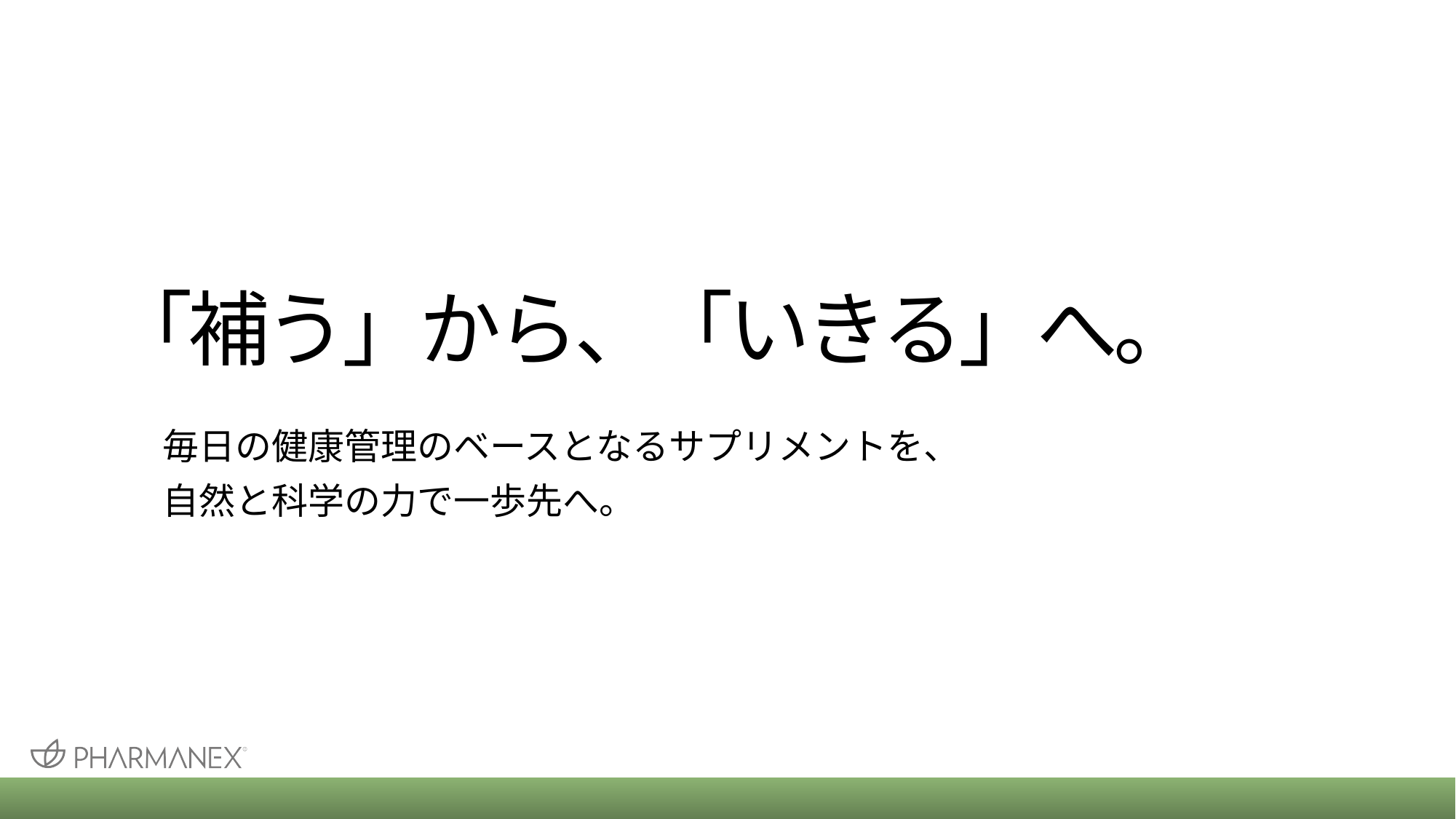

「補う」から、「いきる」へ。
毎日の健康管理のベースとなるサプリメントを、
自然と科学の力で一歩先へ。